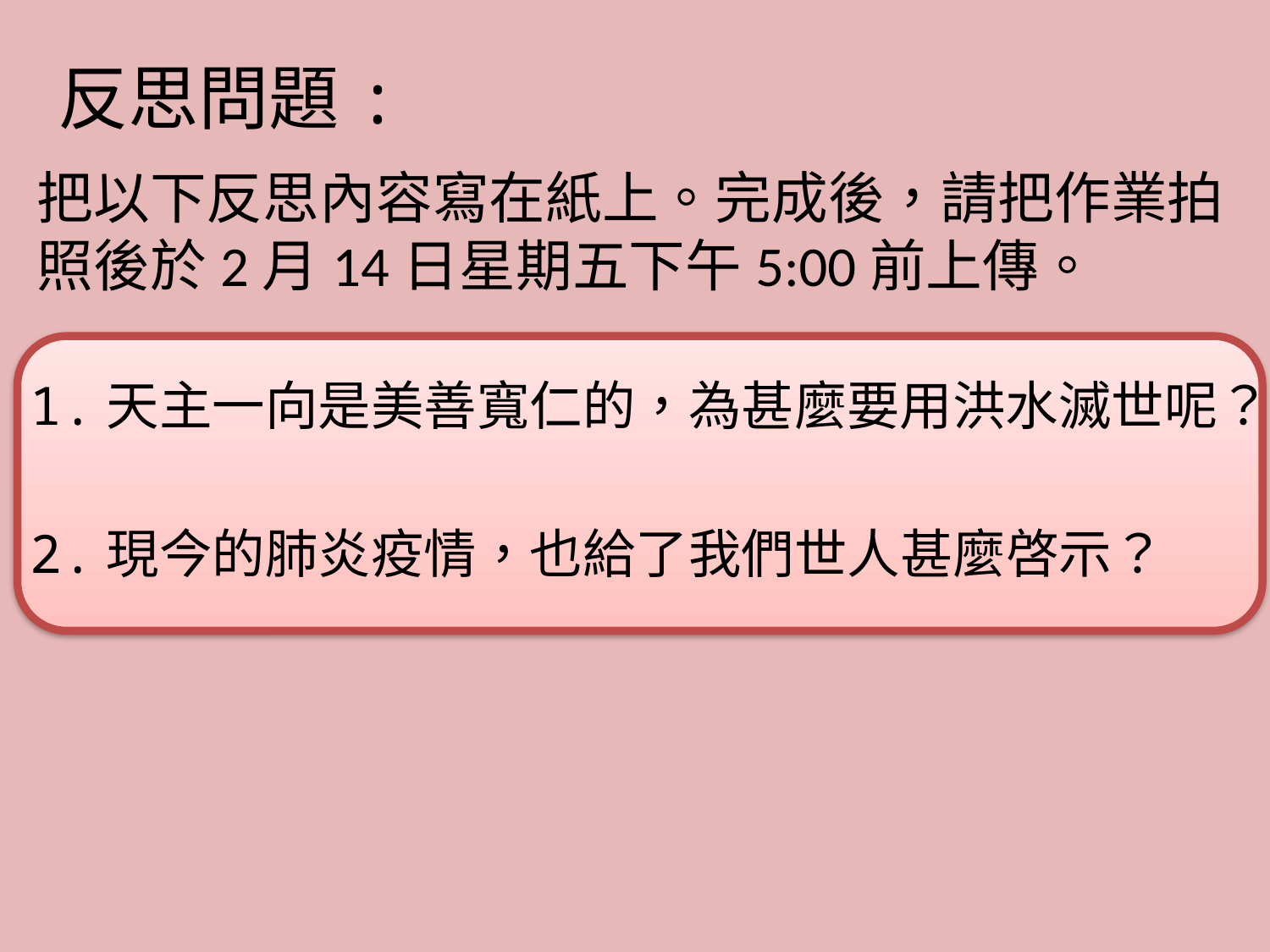

# 反思問題:
把以下反思內容寫在紙上。完成後，請把作業拍照後於2月14日星期五下午5:00前上傳。

1.天主一向是美善寬仁的，為甚麼要用洪水滅世呢？

2.現今的肺炎疫情，也給了我們世人甚麼啓示？